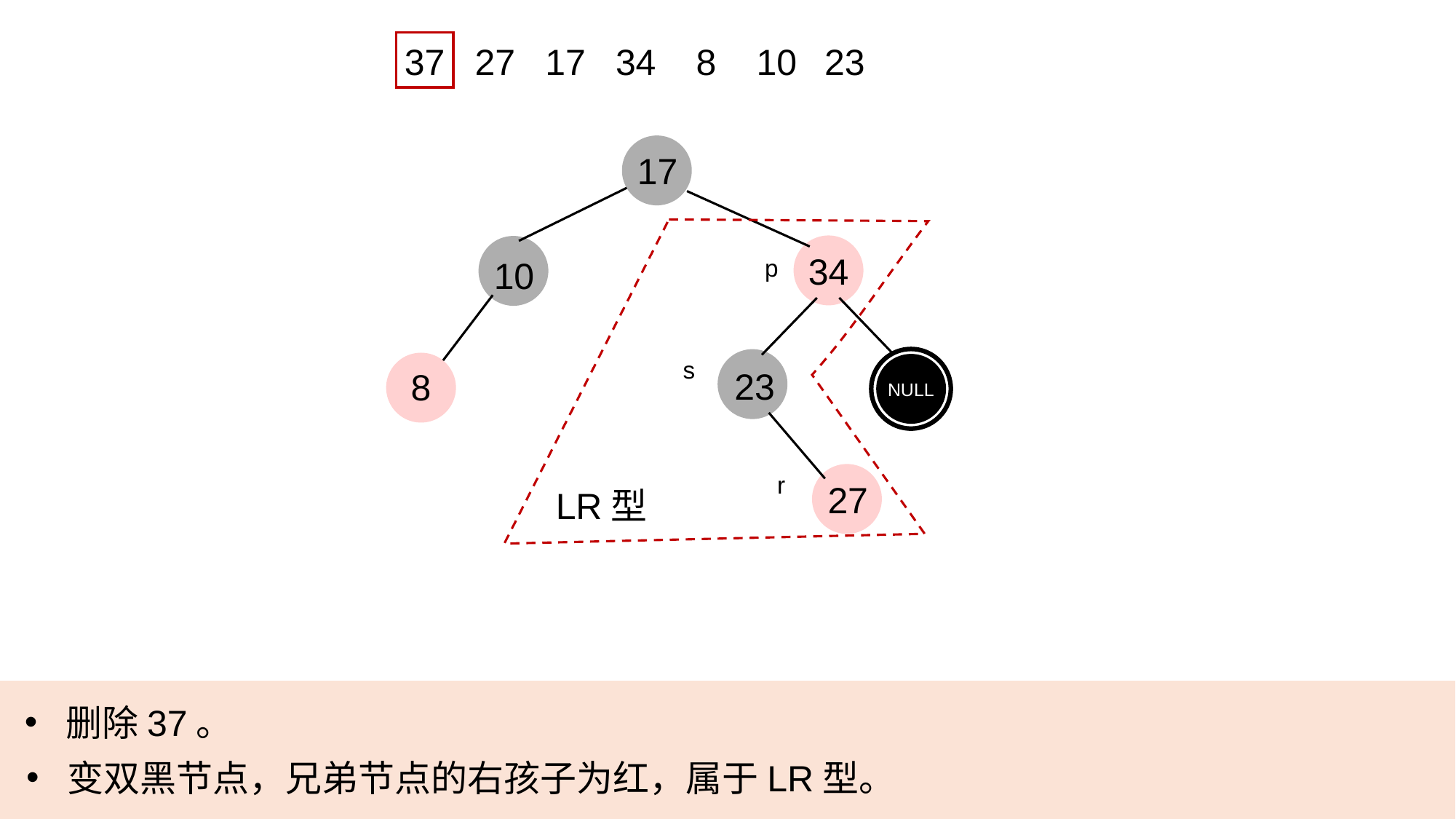

37
27
17
34
8
10
23

17

34
p
10

s

23
8
NULL

r
27
LR型

删除37。
变双黑节点，兄弟节点的右孩子为红，属于LR型。